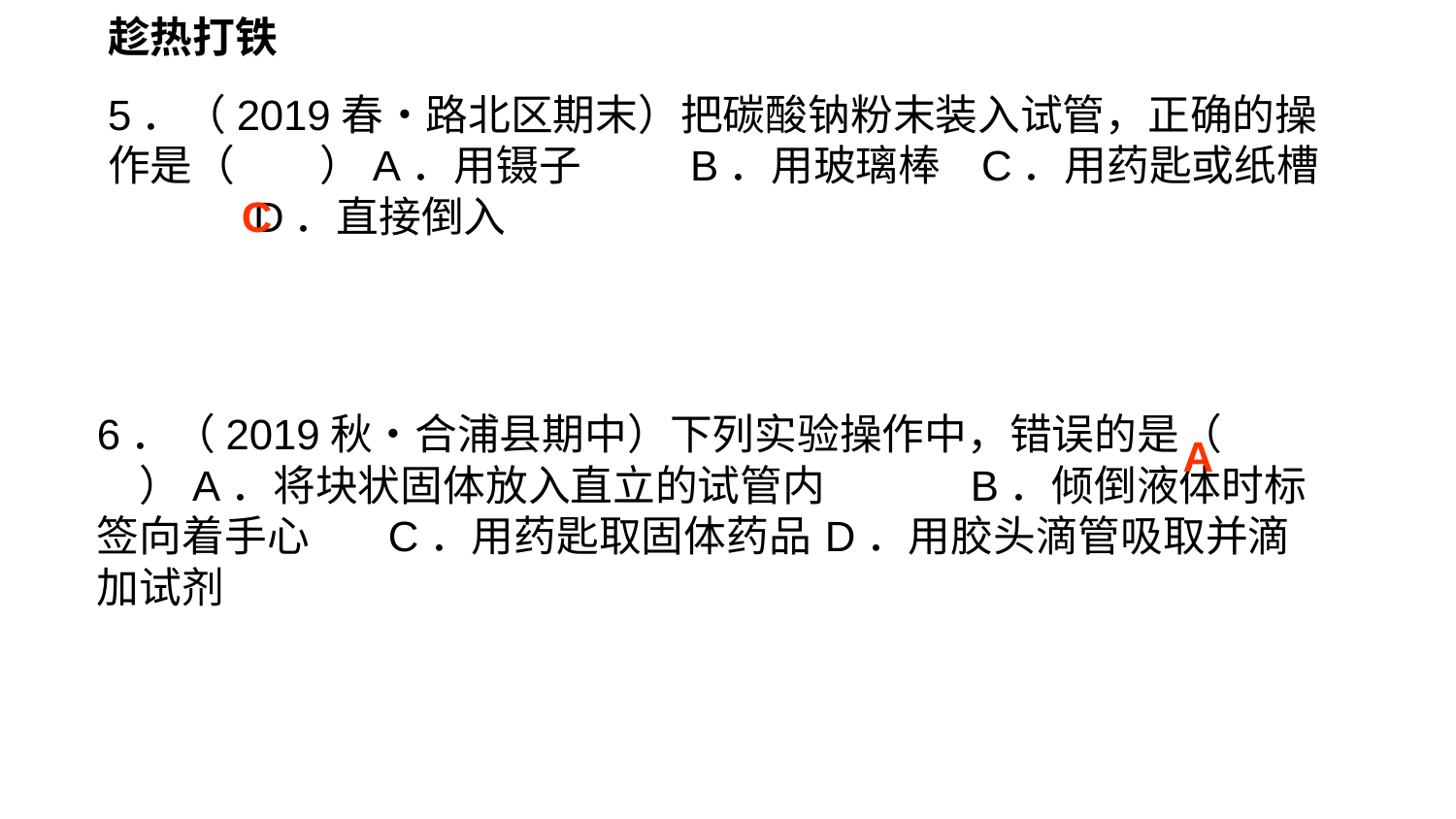

趁热打铁
5．（2019春•路北区期末）把碳酸钠粉末装入试管，正确的操作是（　　）A．用镊子	B．用玻璃棒	C．用药匙或纸槽	D．直接倒入

C
6．（2019秋•合浦县期中）下列实验操作中，错误的是（　　）A．将块状固体放入直立的试管内	B．倾倒液体时标签向着手心	C．用药匙取固体药品	D．用胶头滴管吸取并滴加试剂

A